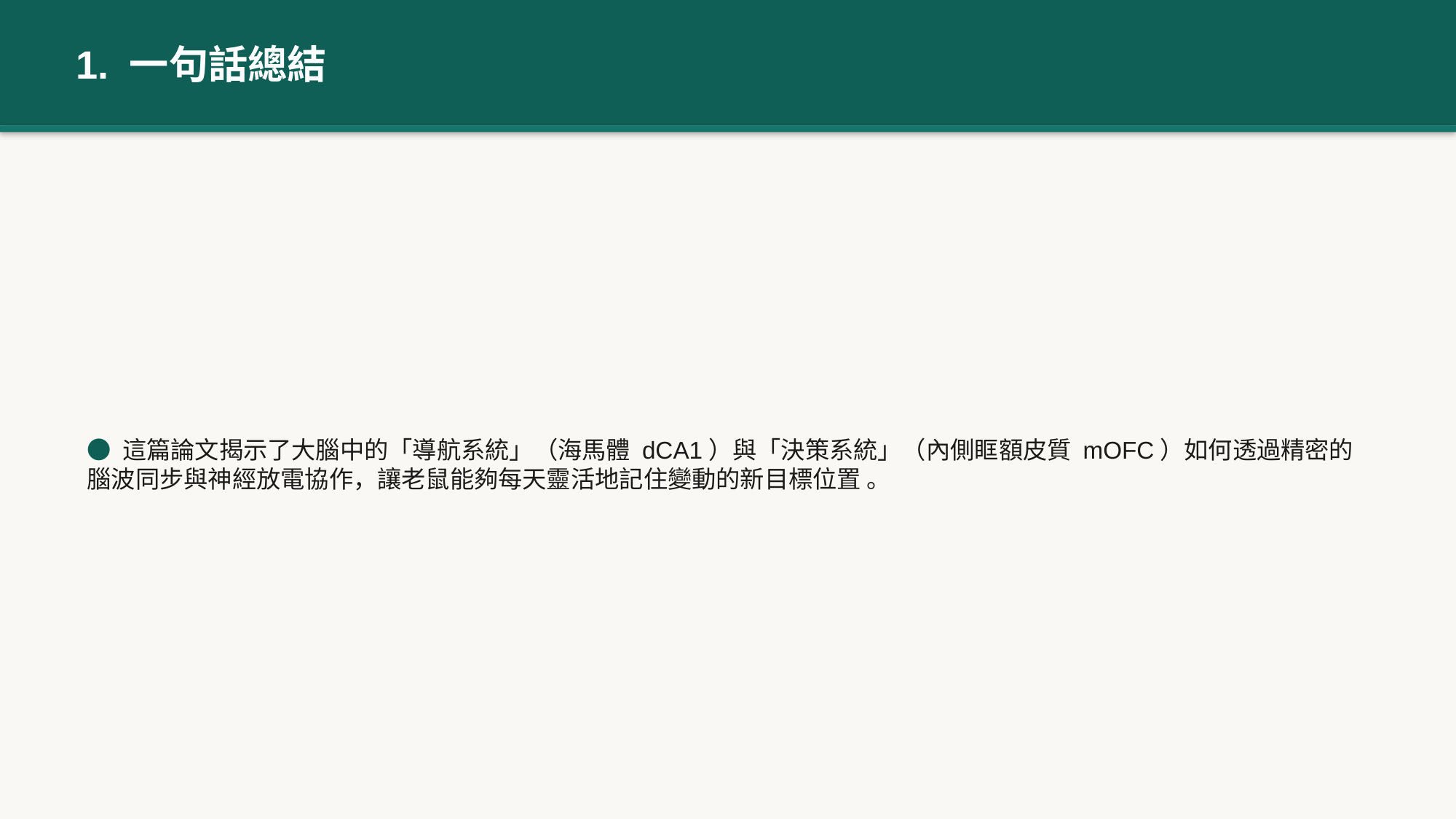

1. 一句話總結

● 這篇論文揭示了大腦中的「導航系統」（海馬體 dCA1）與「決策系統」（內側眶額皮質 mOFC）如何透過精密的腦波同步與神經放電協作，讓老鼠能夠每天靈活地記住變動的新目標位置 。